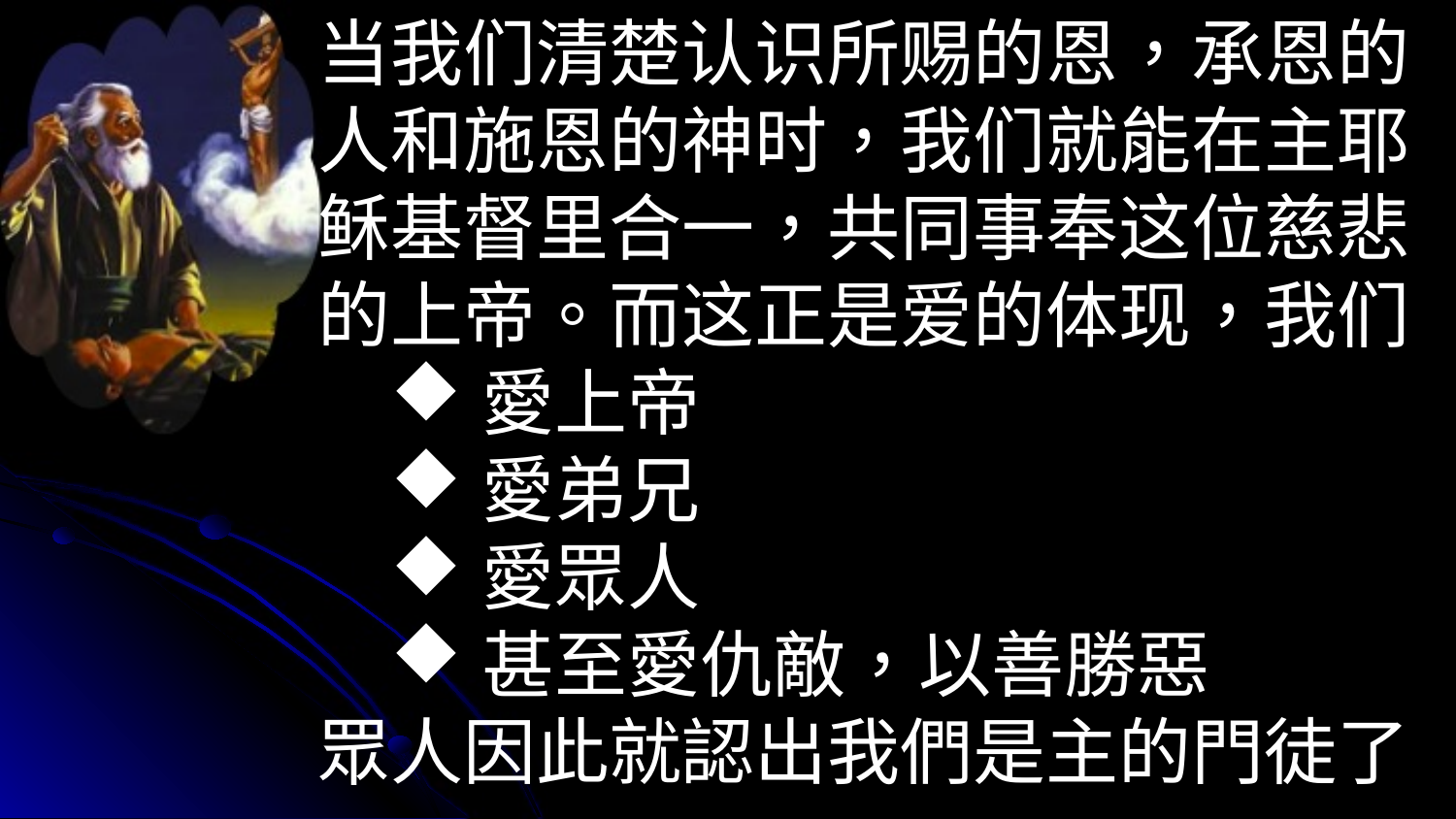

当我们清楚认识所赐的恩，承恩的人和施恩的神时，我们就能在主耶稣基督里合一，共同事奉这位慈悲的上帝。而这正是爱的体现，我们
愛上帝
愛弟兄
愛眾人
甚至愛仇敵，以善勝惡
眾人因此就認出我們是主的門徒了